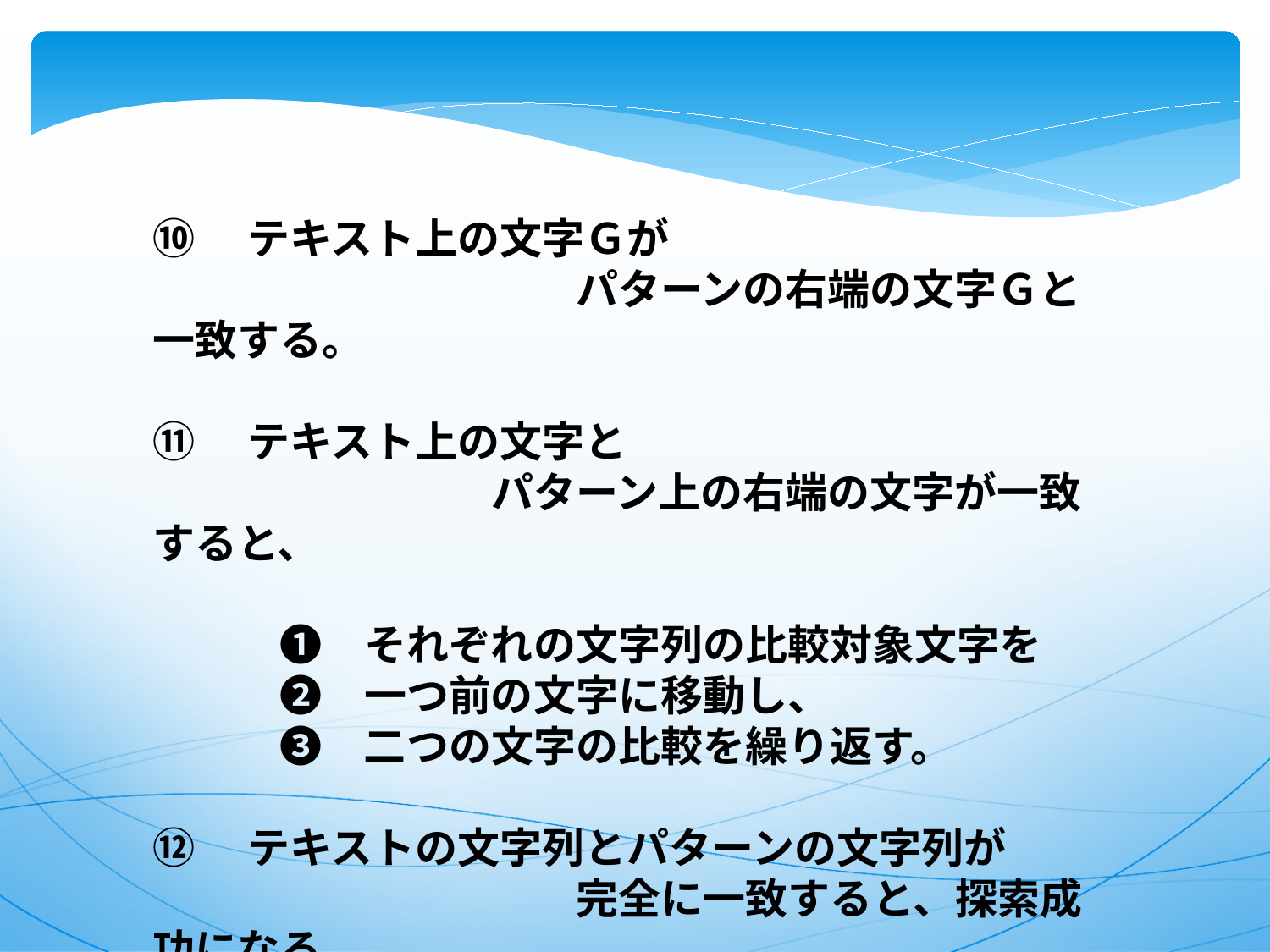

⑩　テキスト上の文字Ｇが
　　　　　　　　　　パターンの右端の文字Ｇと一致する。

⑪　テキスト上の文字と
　　　　　　　　パターン上の右端の文字が一致すると、

　　　❶　それぞれの文字列の比較対象文字を
　　　❷　一つ前の文字に移動し、
　　　❸　二つの文字の比較を繰り返す。

⑫　テキストの文字列とパターンの文字列が
　　　　　　　　　　完全に一致すると、探索成功になる。